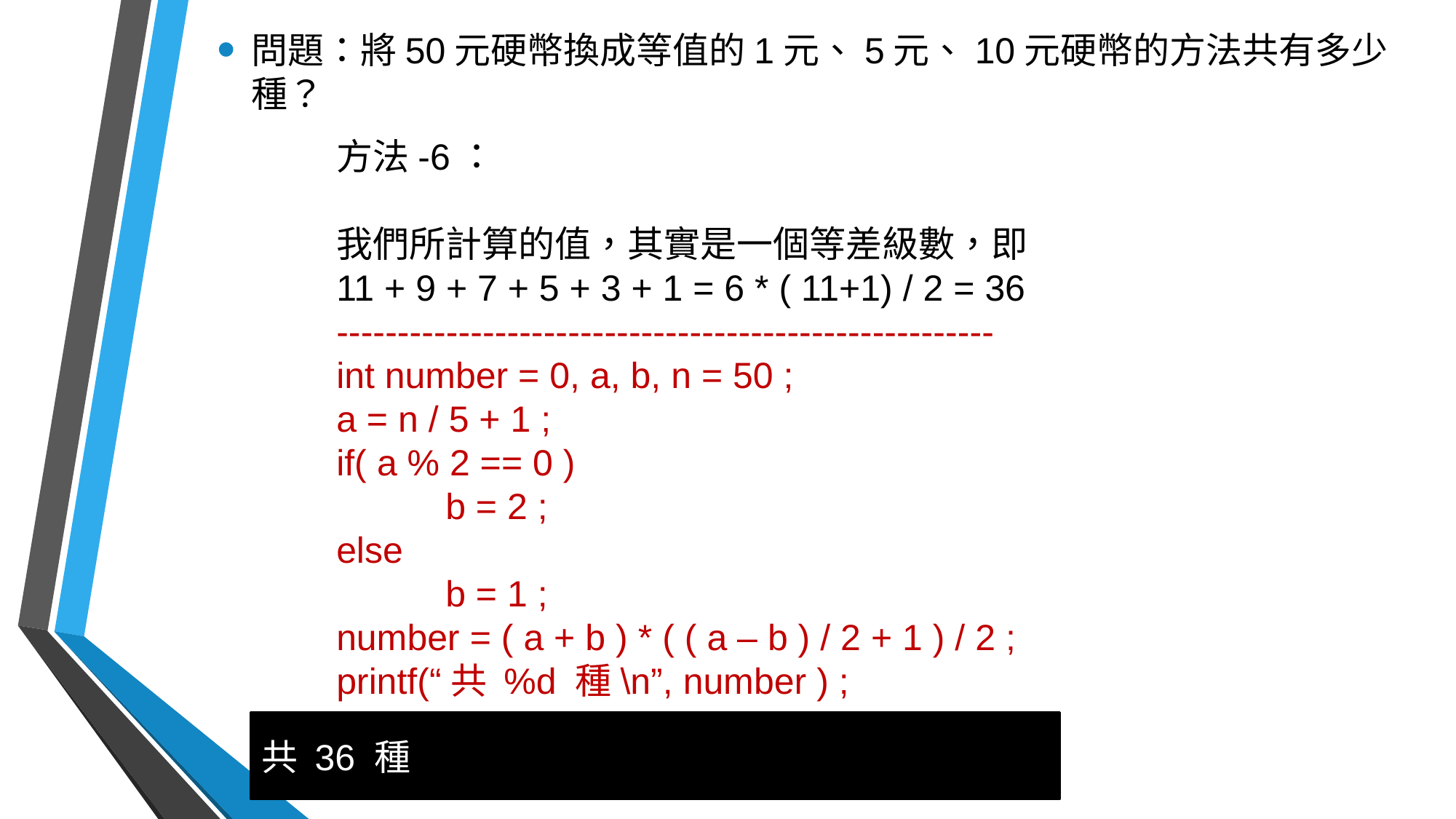

問題：將50元硬幣換成等值的1元、5元、10元硬幣的方法共有多少種？
方法-6：

我們所計算的值，其實是一個等差級數，即
11 + 9 + 7 + 5 + 3 + 1 = 6 * ( 11+1) / 2 = 36
------------------------------------------------------
int number = 0, a, b, n = 50 ;
a = n / 5 + 1 ;
if( a % 2 == 0 )
	b = 2 ;
else
	b = 1 ;
number = ( a + b ) * ( ( a – b ) / 2 + 1 ) / 2 ;
printf(“共 %d 種\n”, number ) ;
共 36 種